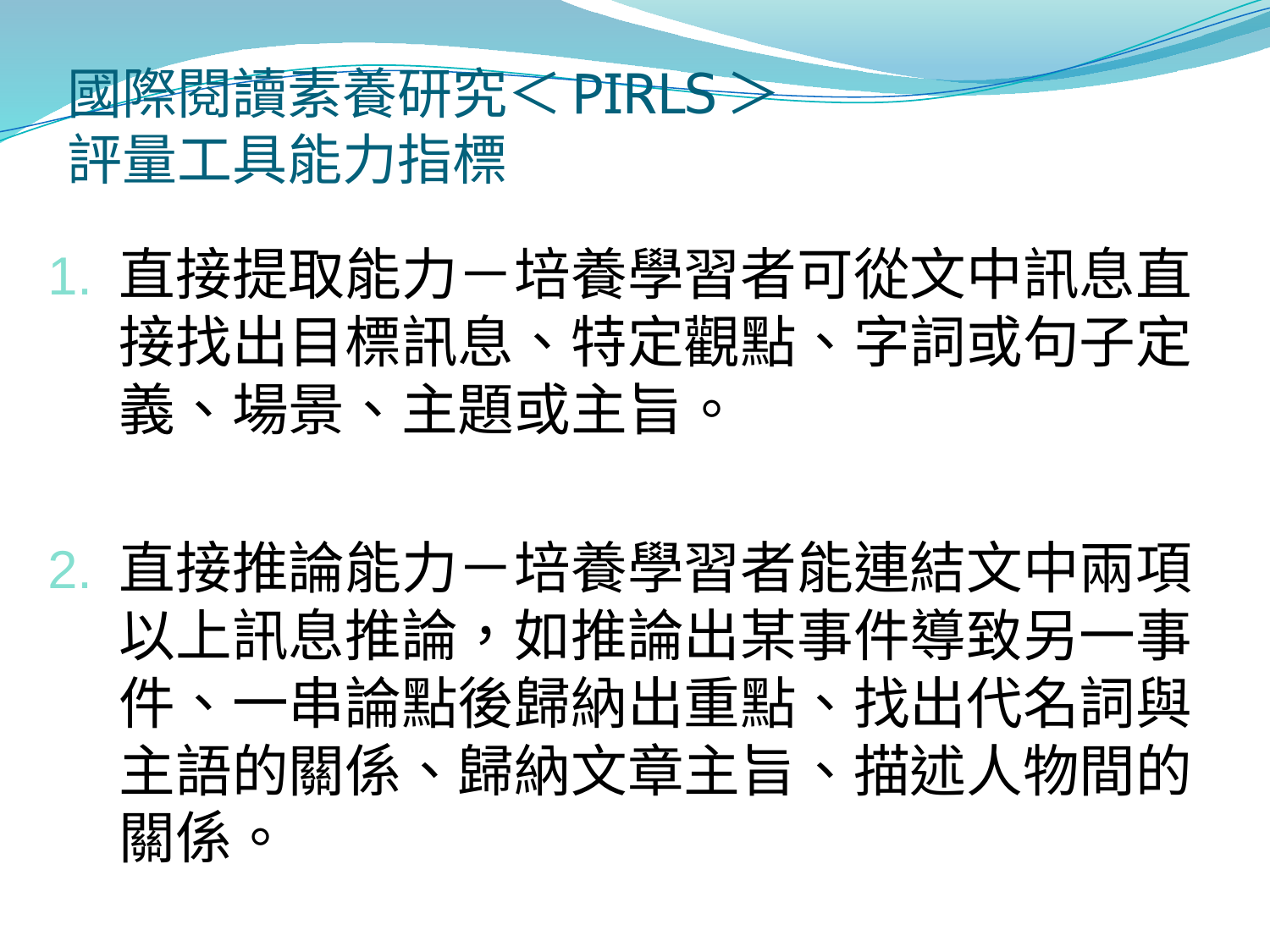

# 國際閱讀素養研究＜PIRLS＞ 評量工具能力指標
直接提取能力－培養學習者可從文中訊息直接找出目標訊息、特定觀點、字詞或句子定義、場景、主題或主旨。

直接推論能力－培養學習者能連結文中兩項以上訊息推論，如推論出某事件導致另一事件、一串論點後歸納出重點、找出代名詞與主語的關係、歸納文章主旨、描述人物間的關係。